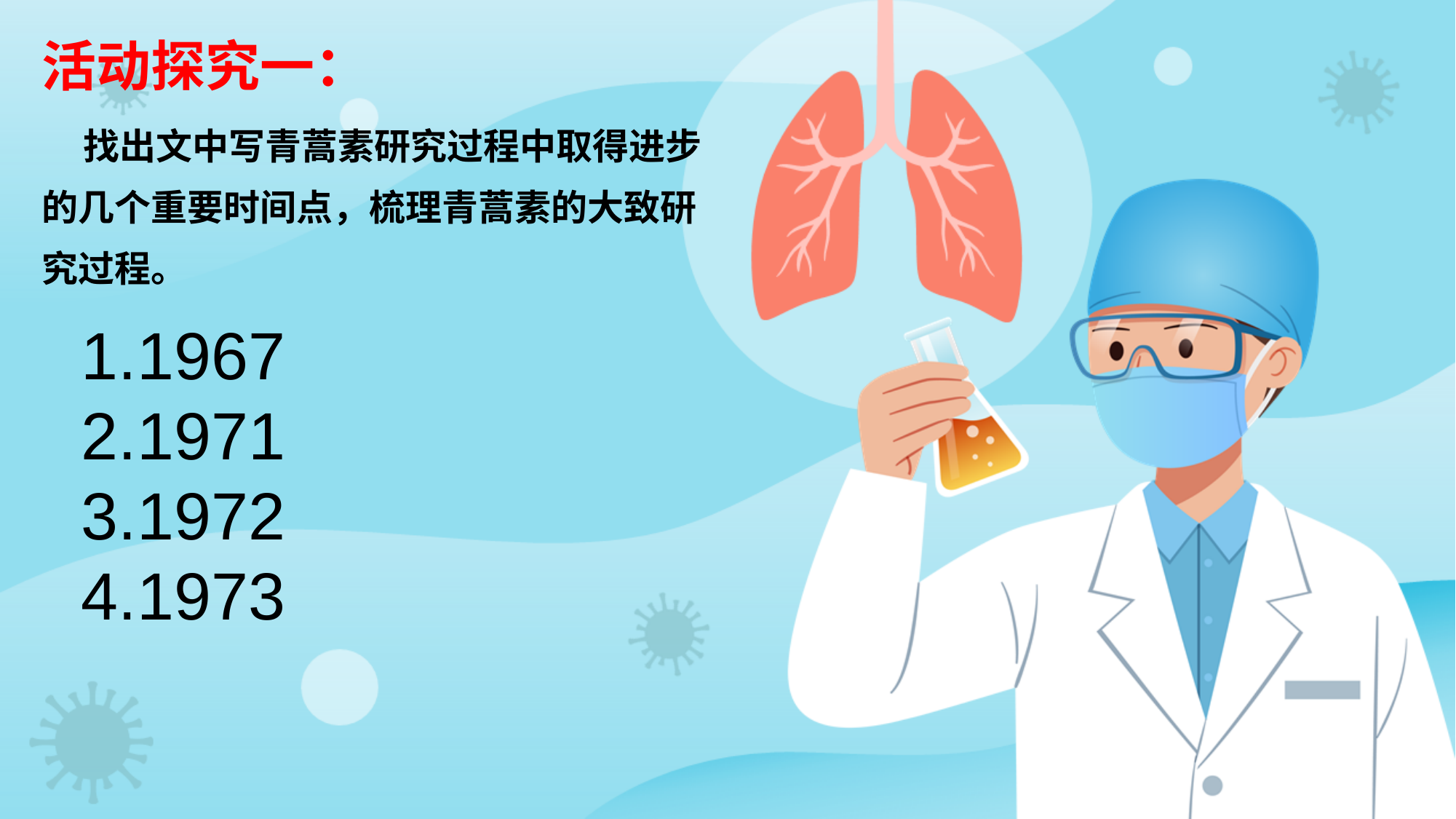

活动探究一：
    找出文中写青蒿素研究过程中取得进步的几个重要时间点，梳理青蒿素的大致研究过程。
1967
1971
1972
1973